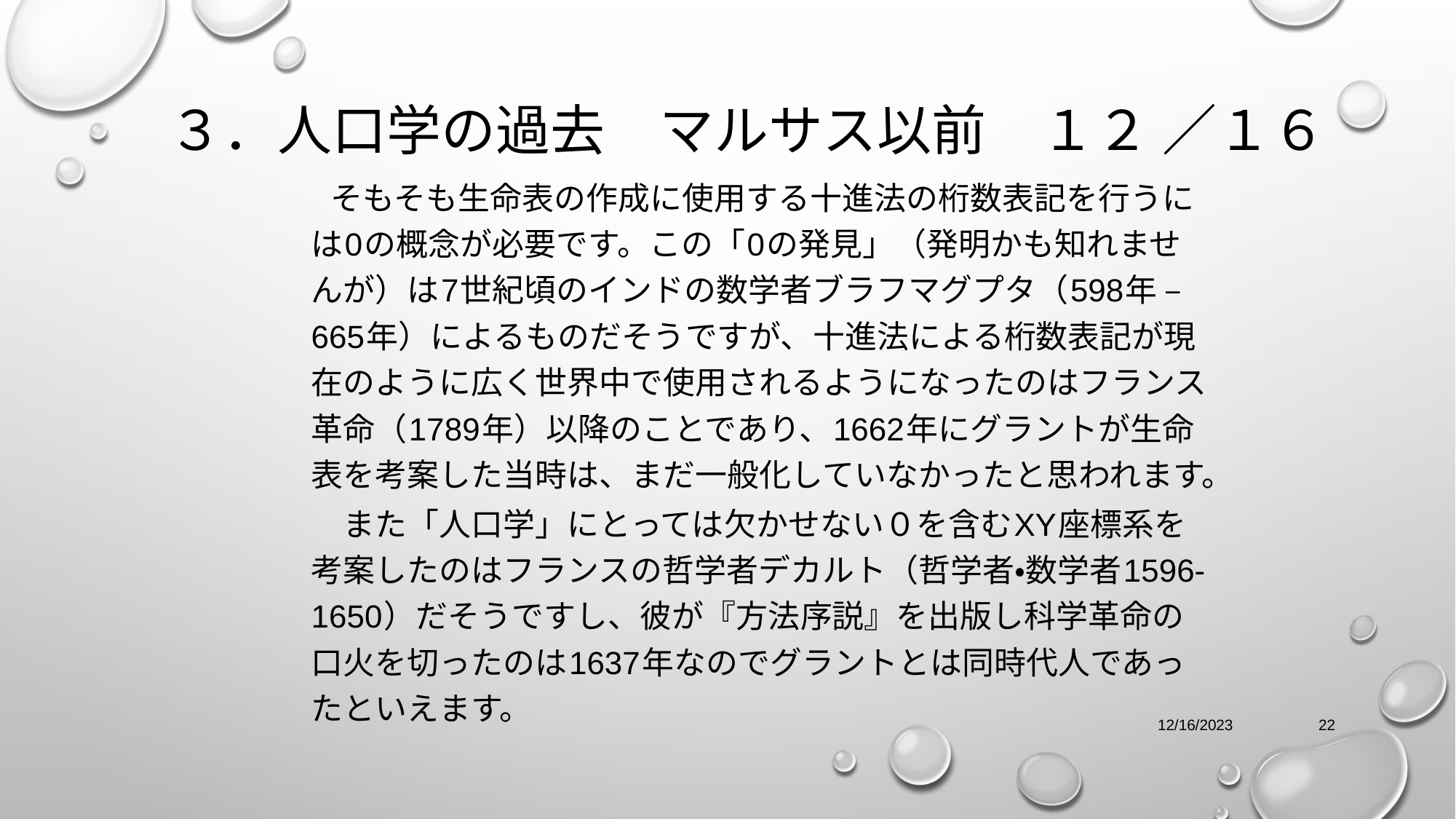

# ３．人口学の過去　マルサス以前　１２ ／１６
　　そもそも生命表の作成に使用する十進法の桁数表記を行うには0の概念が必要です。この「0の発見」（発明かも知れませんが）は7世紀頃のインドの数学者ブラフマグプタ（598年 – 665年）によるものだそうですが、十進法による桁数表記が現在のように広く世界中で使用されるようになったのはフランス革命（1789年）以降のことであり、1662年にグラントが生命表を考案した当時は、まだ一般化していなかったと思われます。
　また「人口学」にとっては欠かせない０を含むXY座標系を考案したのはフランスの哲学者デカルト（哲学者・数学者1596-1650）だそうですし、彼が『方法序説』を出版し科学革命の口火を切ったのは1637年なのでグラントとは同時代人であったといえます。
12/16/2023
22